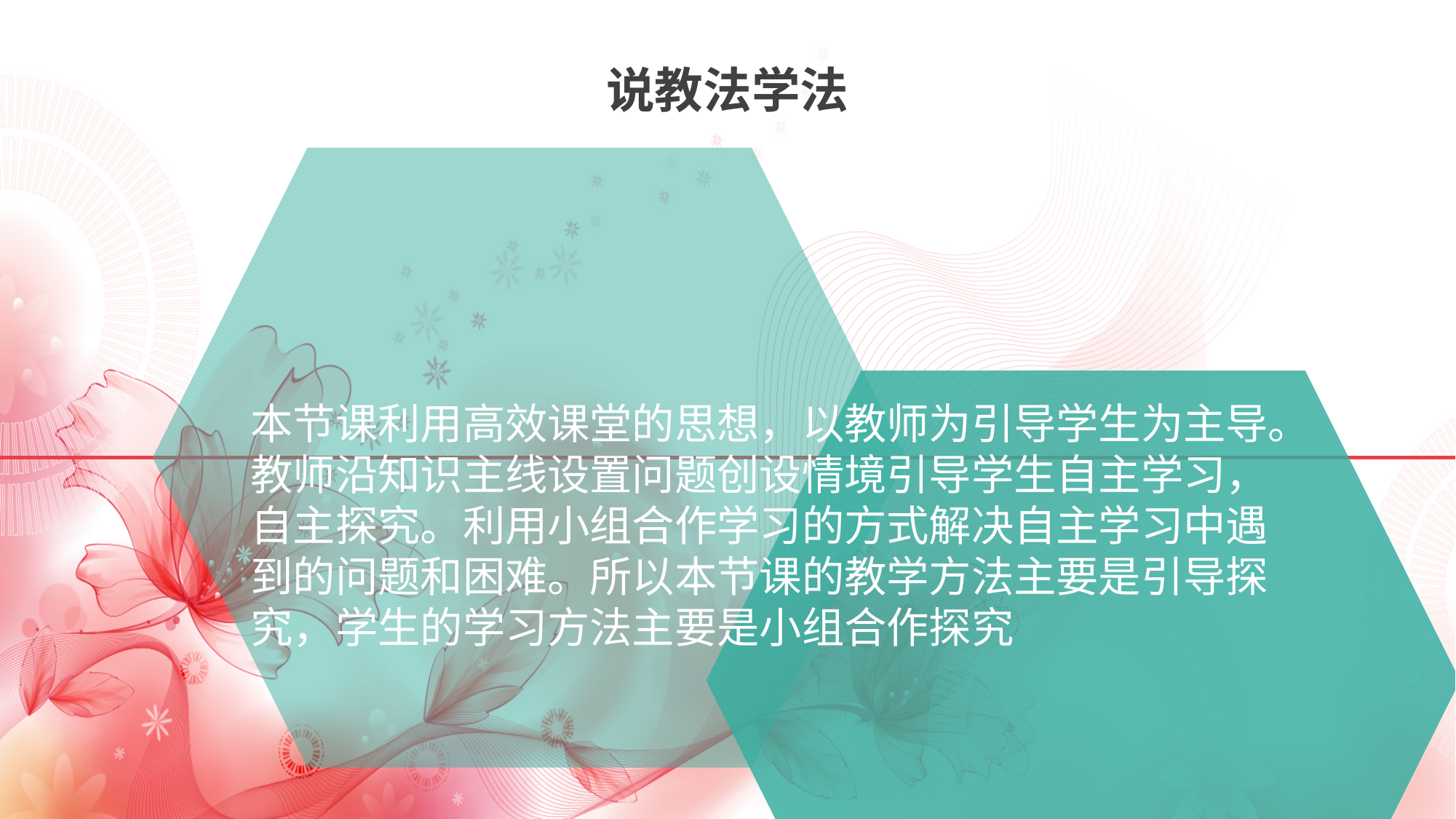

说教法学法

本节课利用高效课堂的思想，以教师为引导学生为主导。教师沿知识主线设置问题创设情境引导学生自主学习，自主探究。利用小组合作学习的方式解决自主学习中遇到的问题和困难。所以本节课的教学方法主要是引导探究，学生的学习方法主要是小组合作探究